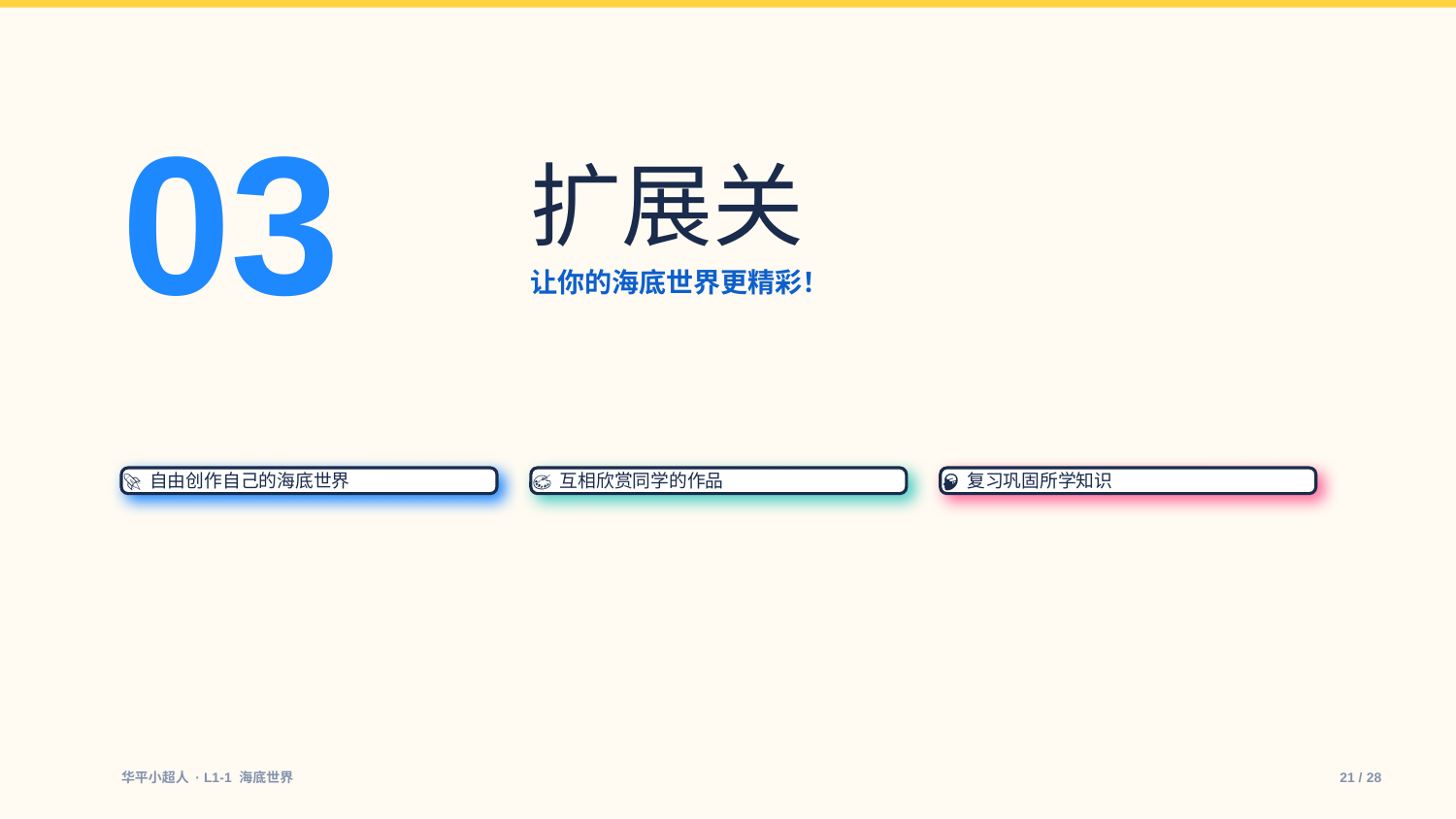

03
扩展关
让你的海底世界更精彩！
🚀 自由创作自己的海底世界
🎨 互相欣赏同学的作品
🧠 复习巩固所学知识
华平小超人 · L1-1 海底世界
21 / 28